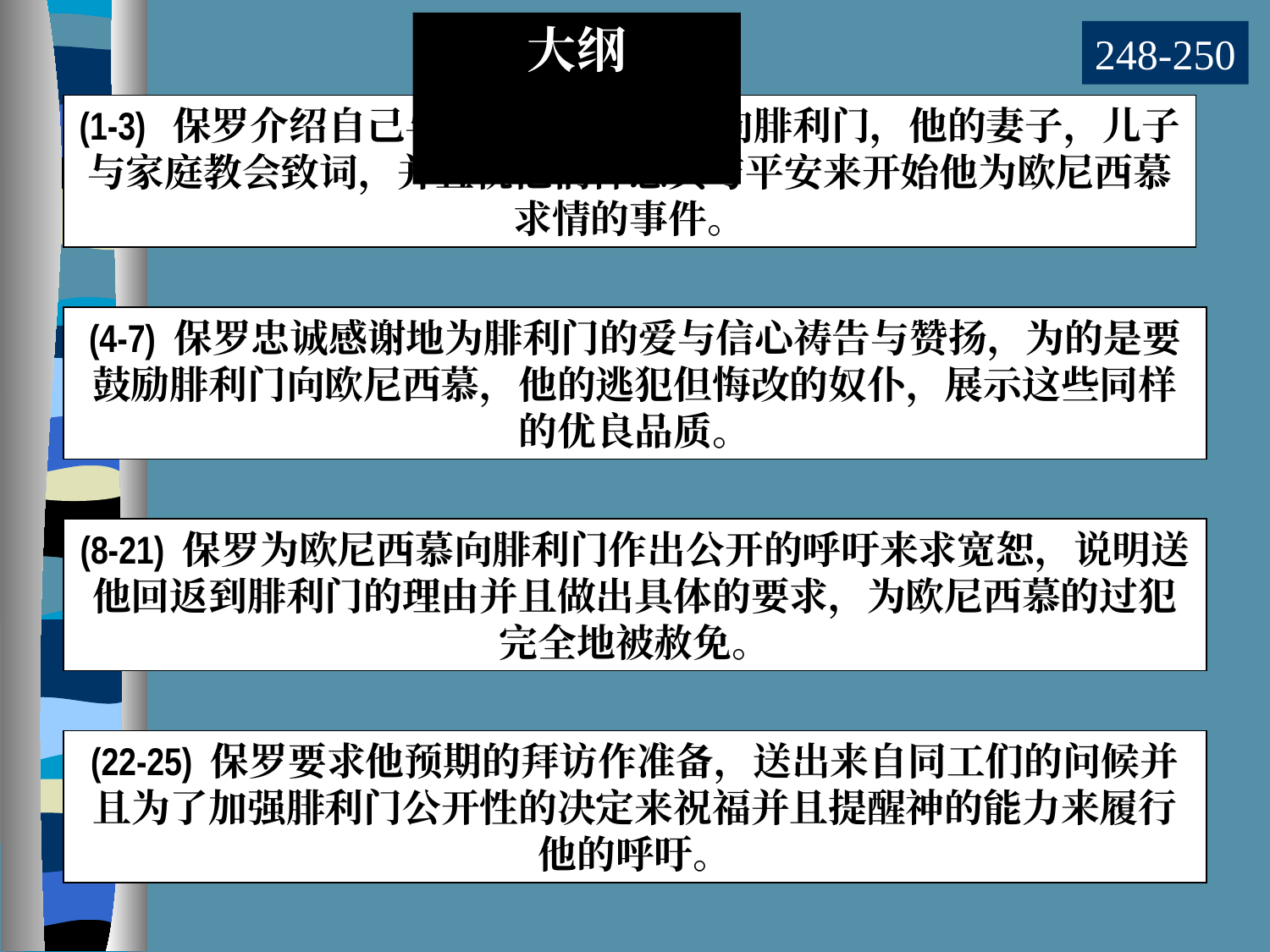

大纲
248-250
(1-3)  保罗介绍自己与提摩太为作者，向腓利门，他的妻子，儿子与家庭教会致词，并且祝他们神恩典与平安来开始他为欧尼西慕求情的事件。
(4-7) 保罗忠诚感谢地为腓利门的爱与信心祷告与赞扬，为的是要鼓励腓利门向欧尼西慕，他的逃犯但悔改的奴仆，展示这些同样的优良品质。
(8-21) 保罗为欧尼西慕向腓利门作出公开的呼吁来求宽恕，说明送他回返到腓利门的理由并且做出具体的要求，为欧尼西慕的过犯完全地被赦免。
(22-25) 保罗要求他预期的拜访作准备，送出来自同工们的问候并且为了加强腓利门公开性的决定来祝福并且提醒神的能力来履行他的呼吁。